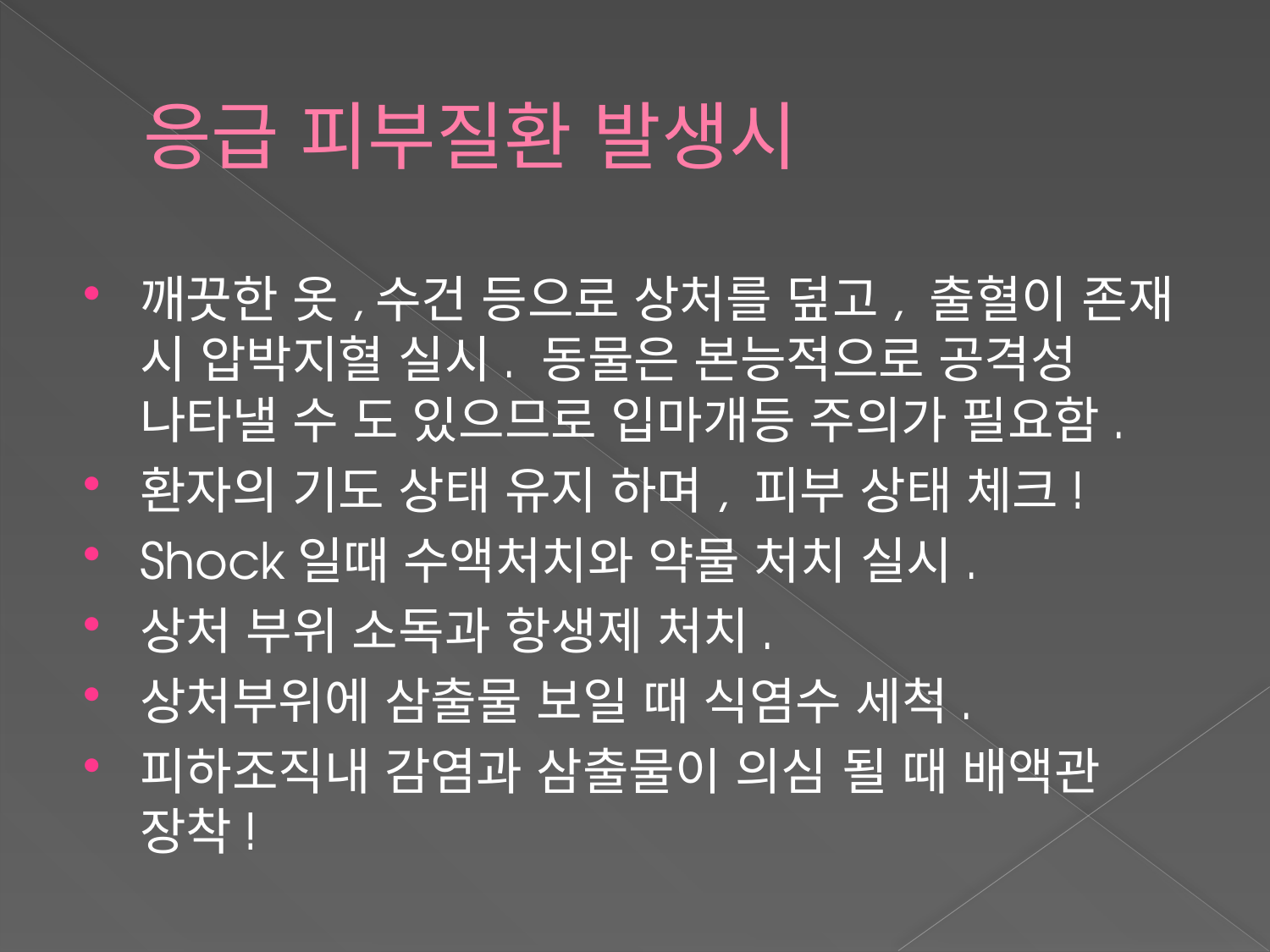

# 응급 피부질환 발생시
깨끗한 옷,수건 등으로 상처를 덮고, 출혈이 존재 시 압박지혈 실시. 동물은 본능적으로 공격성 나타낼 수 도 있으므로 입마개등 주의가 필요함.
환자의 기도 상태 유지 하며, 피부 상태 체크!
Shock일때 수액처치와 약물 처치 실시.
상처 부위 소독과 항생제 처치.
상처부위에 삼출물 보일 때 식염수 세척.
피하조직내 감염과 삼출물이 의심 될 때 배액관 장착!